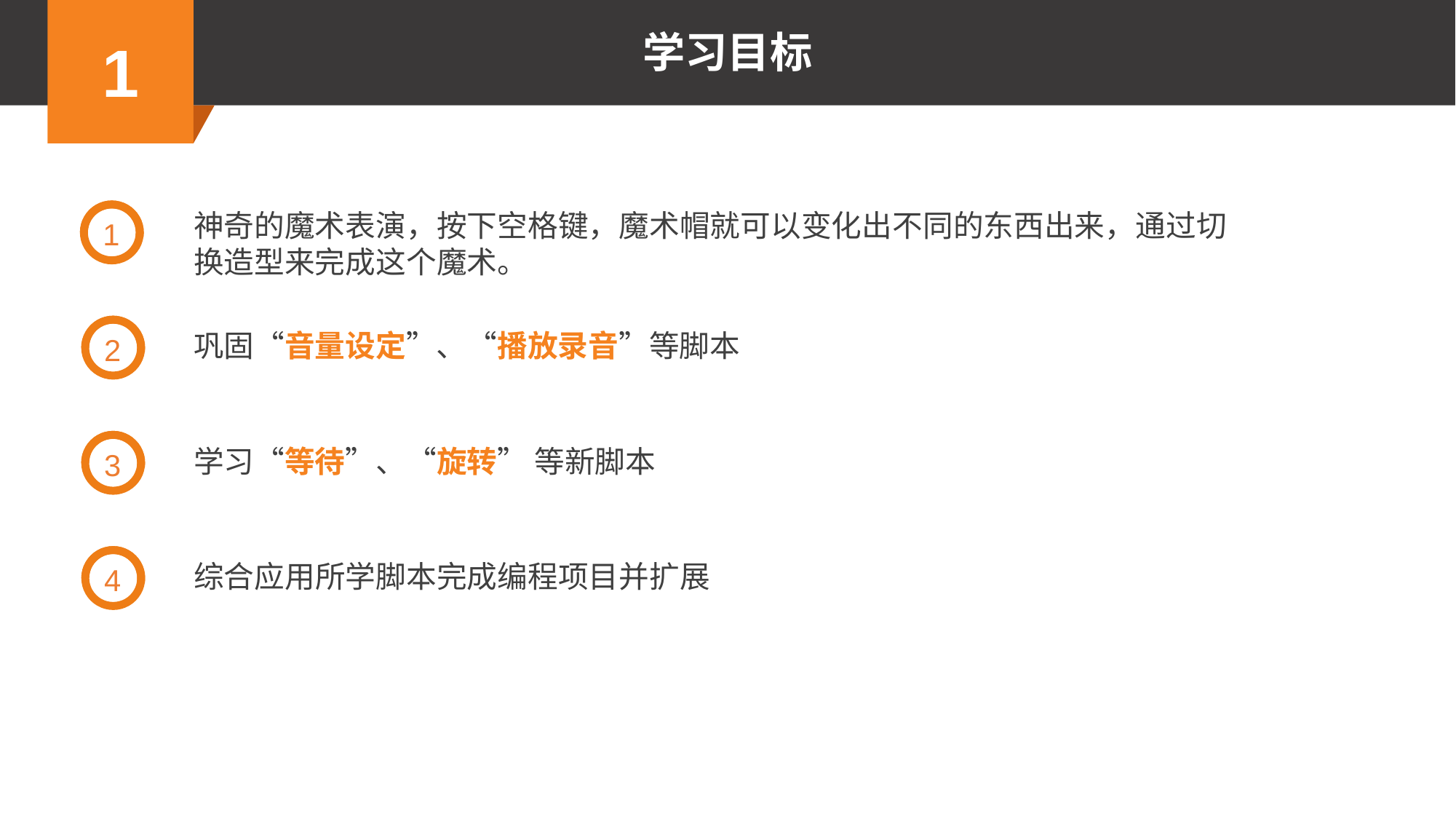

1
神奇的魔术表演，按下空格键，魔术帽就可以变化出不同的东西出来，通过切换造型来完成这个魔术。

2
巩固“音量设定”、“播放录音”等脚本

3
学习“等待”、“旋转” 等新脚本

4
综合应用所学脚本完成编程项目并扩展